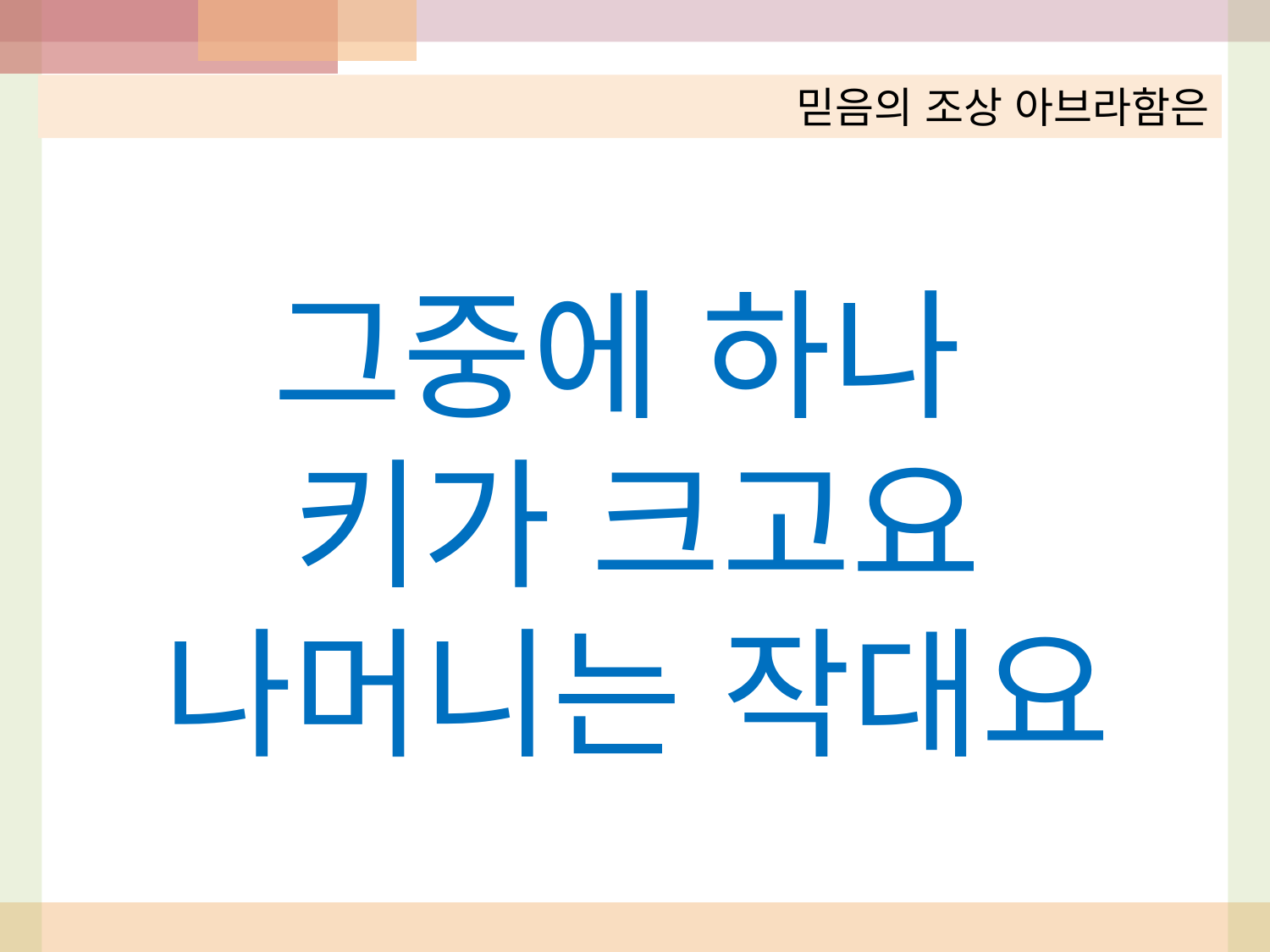

믿음의 조상 아브라함은
그중에 하나
키가 크고요
나머니는 작대요